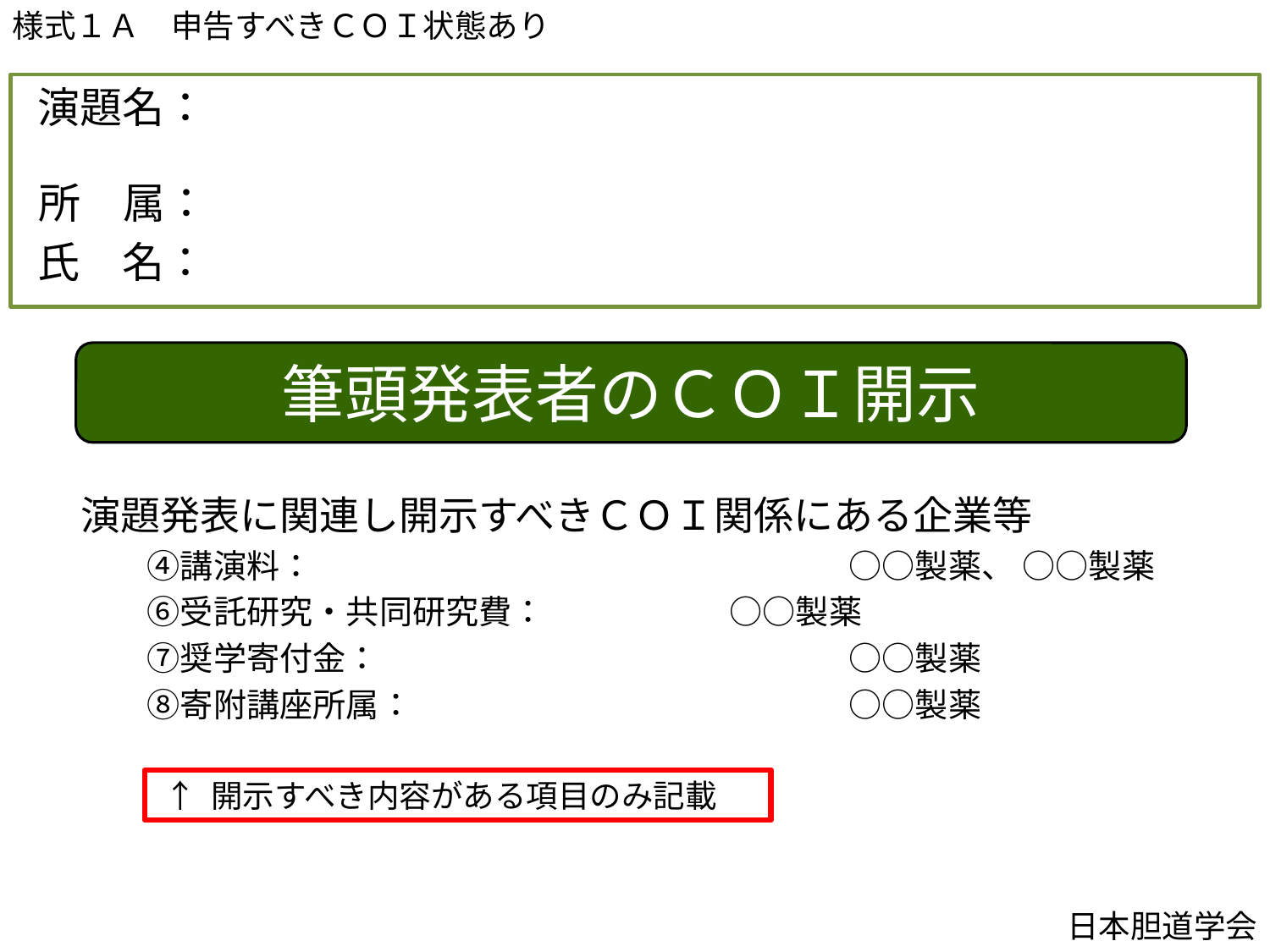

様式１Ａ　申告すべきＣＯＩ状態あり

演題名：
所　属：
氏　名：
筆頭発表者のＣＯＩ開示
演題発表に関連し開示すべきＣＯＩ関係にある企業等
　　④講演料：　　　　　　　　　　　　　　 	 ○○製薬、 ○○製薬
　　⑥受託研究・共同研究費：　　　　	 ○○製薬
　　⑦奨学寄付金：　 　　　　　　　　　　	 ○○製薬
　　⑧寄附講座所属：　　　　　　　　　　	 ○○製薬
 ↑ 開示すべき内容がある項目のみ記載
日本胆道学会
日本胆道学会